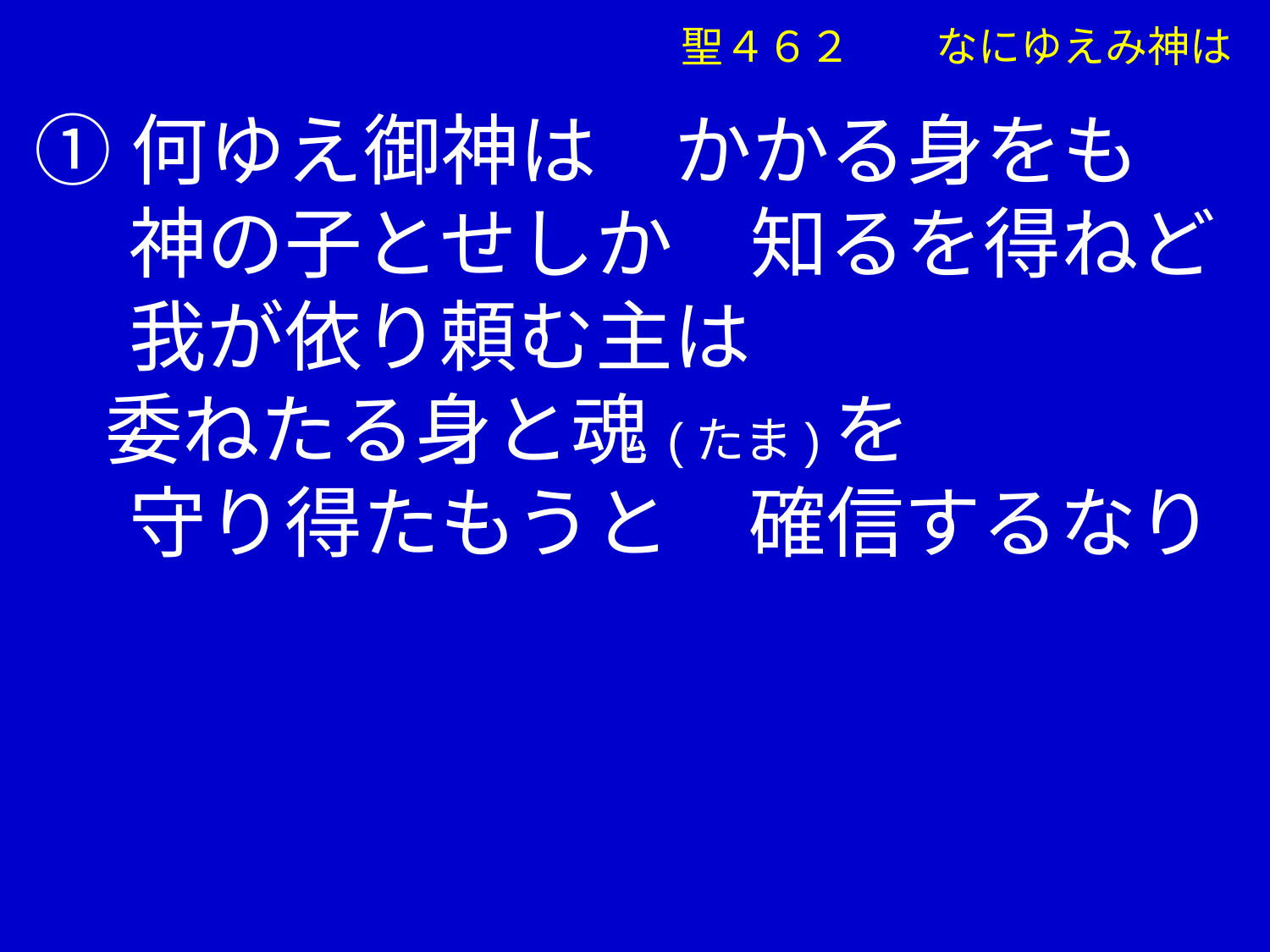

①何ゆえ御神は　かかる身をも
　 神の子とせしか　知るを得ねど
　 我が依り頼む主は
   委ねたる身と魂(たま)を
　 守り得たもうと　確信するなり
聖４６２　　なにゆえみ神は